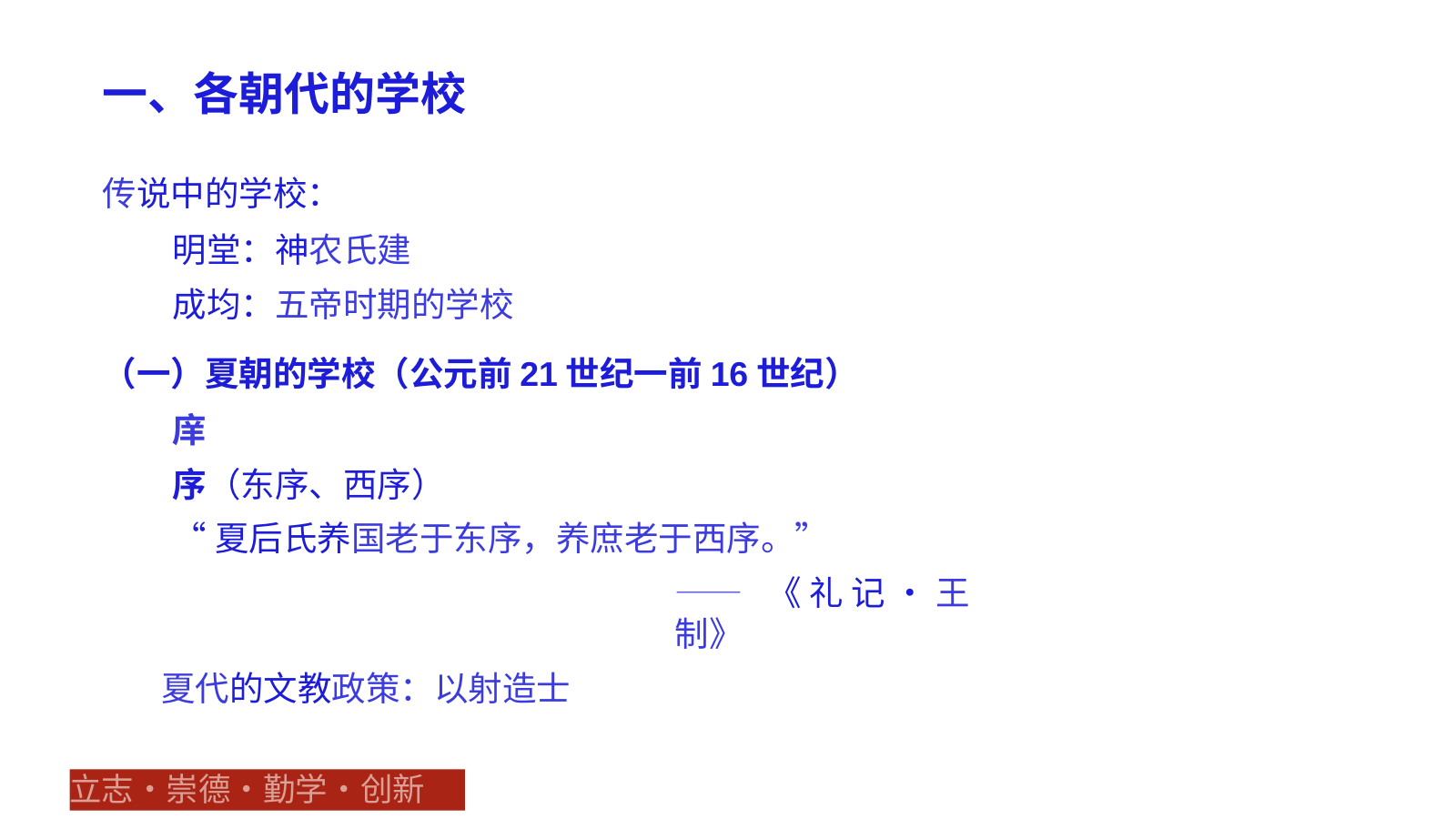

一、各朝代的学校
传说中的学校：
明堂：神农氏建
成均：五帝时期的学校
（一）夏朝的学校（公元前21世纪一前16世纪）
庠
序（东序、西序）
“夏后氏养国老于东序，养庶老于西序。”
——《礼记•王制》
夏代的文教政策：以射造士
立志•崇德•勤学•创新